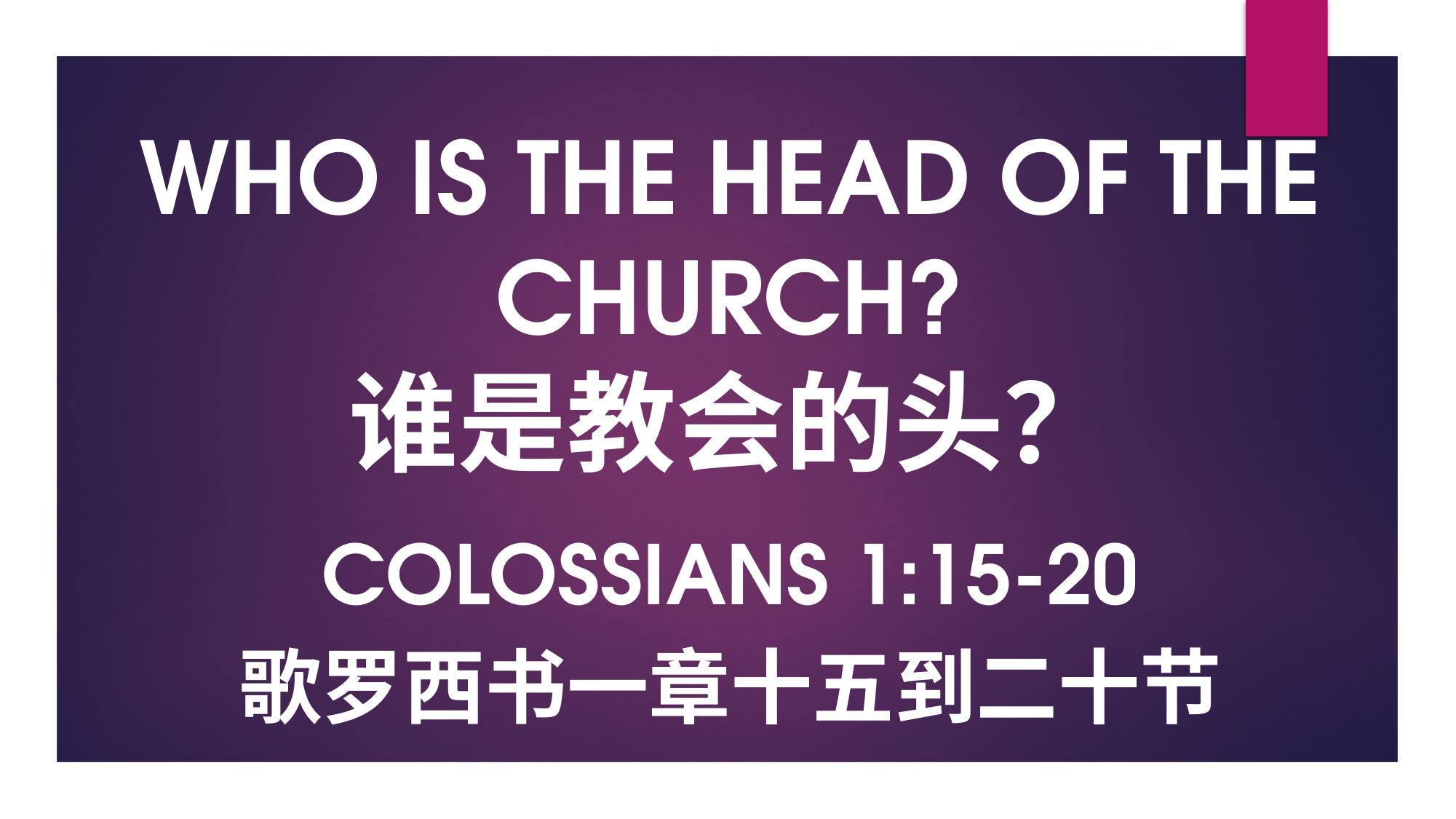

# WHO IS THE HEAD OF THE CHURCH? 谁是教会的头？
COLOSSIANS 1:15-20
歌罗西书一章十五到二十节